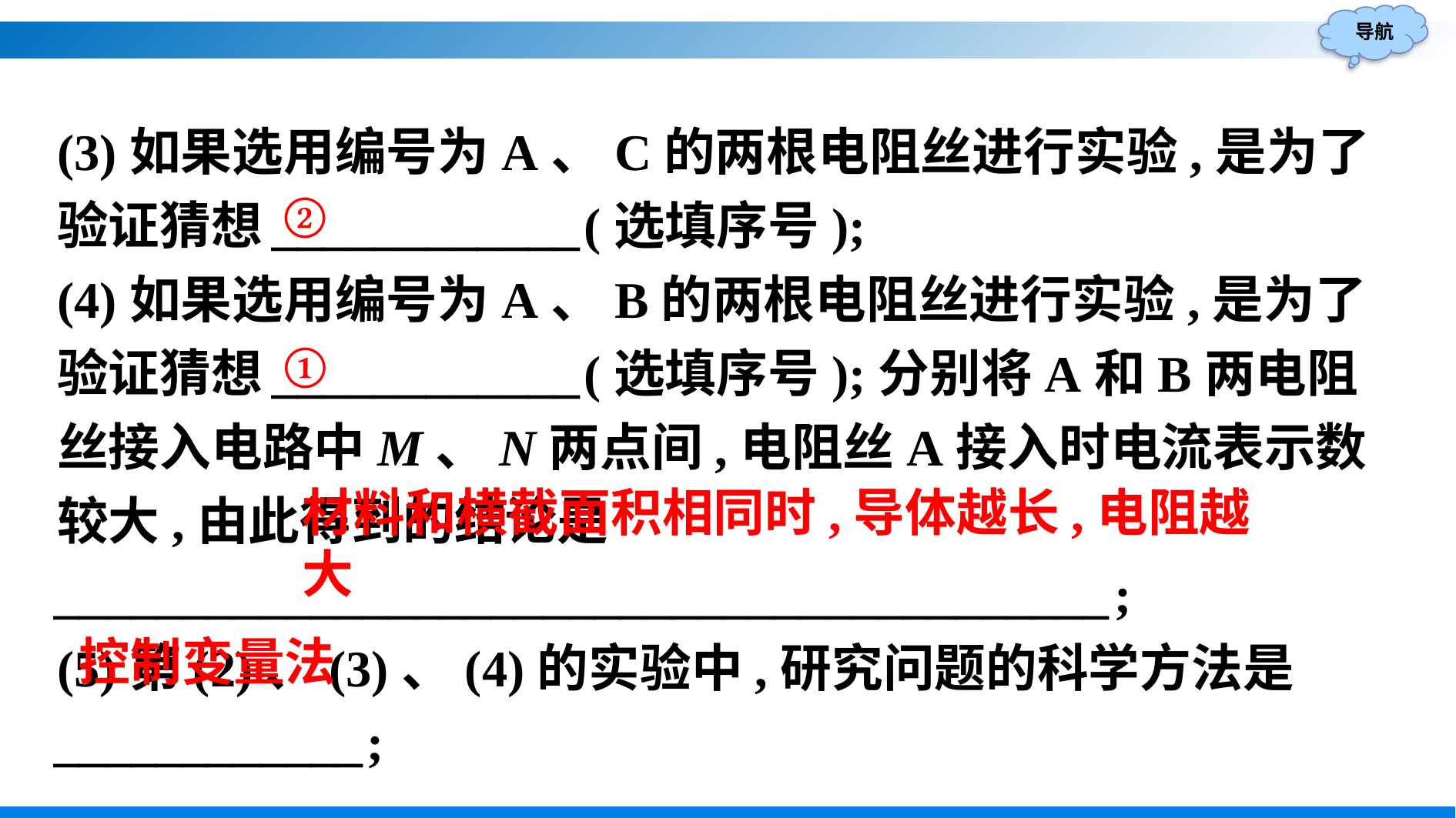

(3)如果选用编号为A、C的两根电阻丝进行实验,是为了验证猜想____________(选填序号);
(4)如果选用编号为A、B的两根电阻丝进行实验,是为了验证猜想____________(选填序号);分别将A和B两电阻丝接入电路中M、N两点间,电阻丝A接入时电流表示数较大,由此得到的结论是_________________________________________;
(5)第(2)、(3)、(4)的实验中,研究问题的科学方法是____________;
②
①
材料和横截面积相同时,导体越长,电阻越大
控制变量法